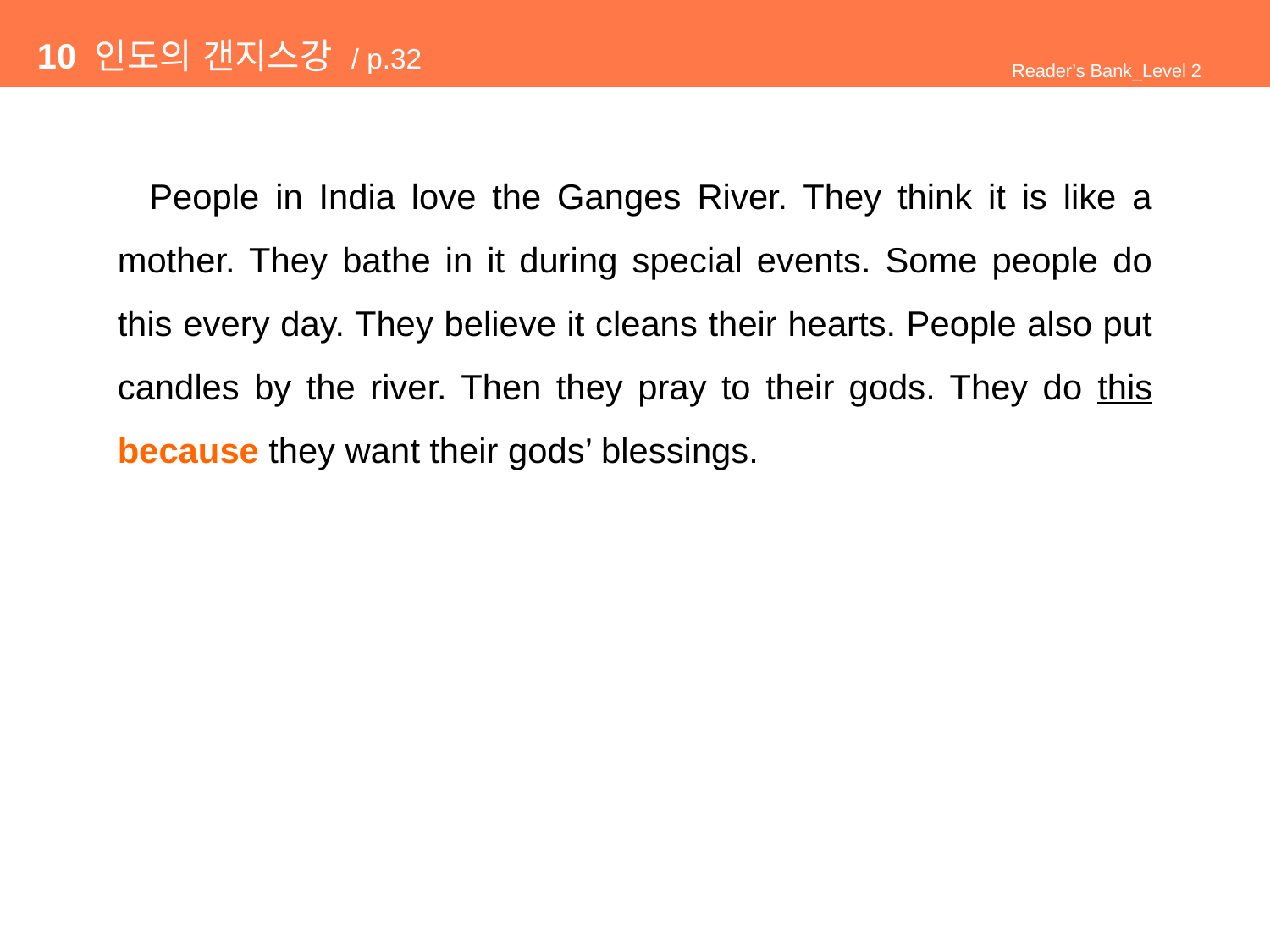

# 10 인도의 갠지스강 / p.32
Reader’s Bank_Level 2

  People in India love the Ganges River. They think it is like a mother. They bathe in it during special events. Some people do this every day. They believe it cleans their hearts. People also put candles by the river. Then they pray to their gods. They do this because they want their gods’ blessings.